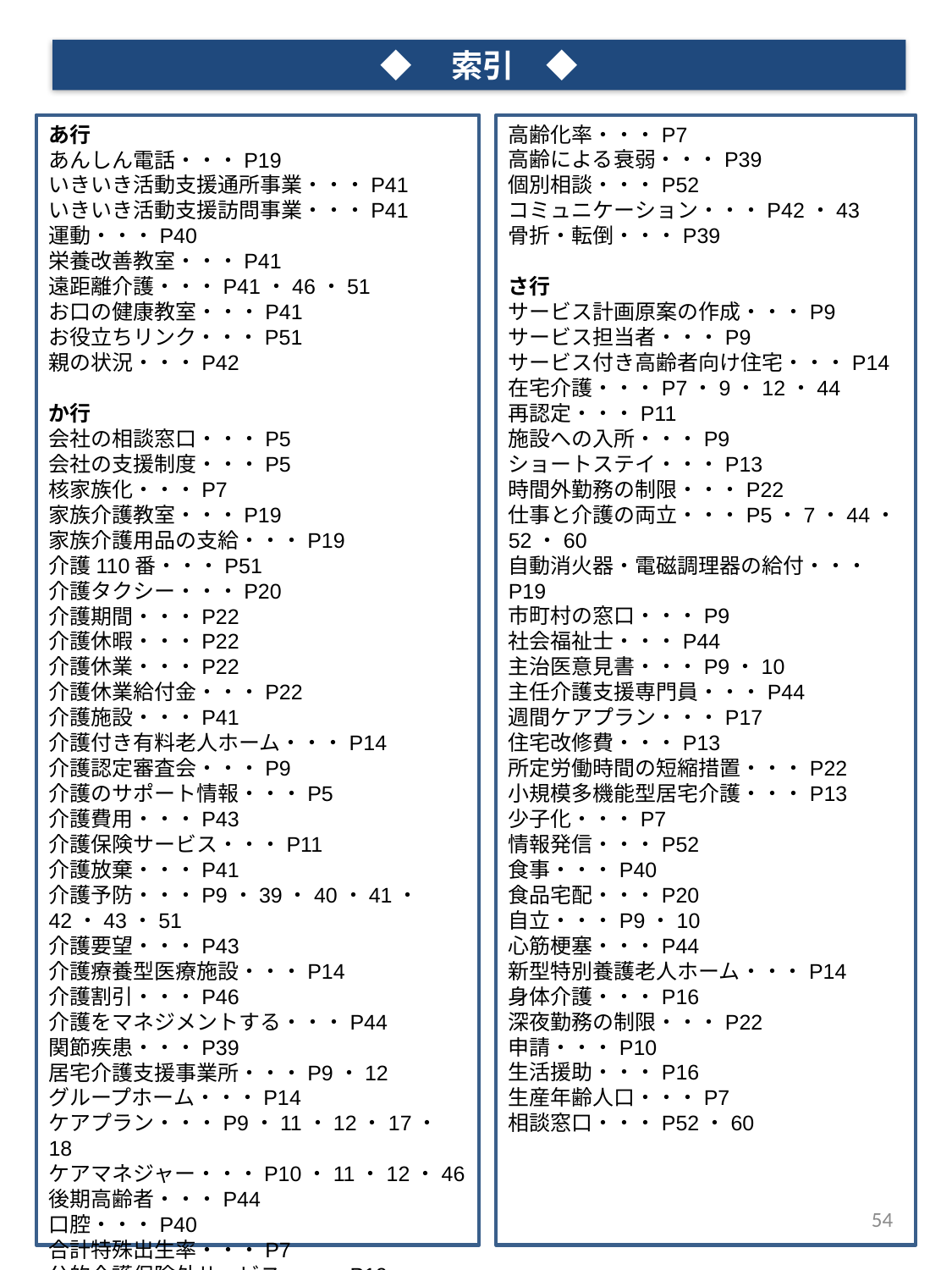

◆　索引　◆
あ行
あんしん電話・・・P19
いきいき活動支援通所事業・・・P41
いきいき活動支援訪問事業・・・P41
運動・・・P40
栄養改善教室・・・P41
遠距離介護・・・P41・46・51
お口の健康教室・・・P41
お役立ちリンク・・・P51
親の状況・・・P42

か行
会社の相談窓口・・・P5
会社の支援制度・・・P5
核家族化・・・P7
家族介護教室・・・P19
家族介護用品の支給・・・P19
介護110番・・・P51
介護タクシー・・・P20
介護期間・・・P22
介護休暇・・・P22
介護休業・・・P22
介護休業給付金・・・P22
介護施設・・・P41
介護付き有料老人ホーム・・・P14
介護認定審査会・・・P9
介護のサポート情報・・・P5
介護費用・・・P43
介護保険サービス・・・P11
介護放棄・・・P41
介護予防・・・P9・39・40・41・42・43・51
介護要望・・・P43
介護療養型医療施設・・・P14
介護割引・・・P46
介護をマネジメントする・・・P44
関節疾患・・・P39
居宅介護支援事業所・・・P9・12
グループホーム・・・P14
ケアプラン・・・P9・11・12・17・18
ケアマネジャー・・・P10・11・12・46
後期高齢者・・・P44
口腔・・・P40
合計特殊出生率・・・P7
公的介護保険外サービス・・・P19

高齢化率・・・P7
高齢による衰弱・・・P39
個別相談・・・P52
コミュニケーション・・・P42・43
骨折・転倒・・・P39

さ行
サービス計画原案の作成・・・P9
サービス担当者・・・P9
サービス付き高齢者向け住宅・・・P14
在宅介護・・・P7・9・12・44
再認定・・・P11
施設への入所・・・P9
ショートステイ・・・P13
時間外勤務の制限・・・P22
仕事と介護の両立・・・P5・7・44・52・60
自動消火器・電磁調理器の給付・・・P19
市町村の窓口・・・P9
社会福祉士・・・P44
主治医意見書・・・P9・10
主任介護支援専門員・・・P44
週間ケアプラン・・・P17
住宅改修費・・・P13
所定労働時間の短縮措置・・・P22
小規模多機能型居宅介護・・・P13
少子化・・・P7
情報発信・・・P52
食事・・・P40
食品宅配・・・P20
自立・・・P9・10
心筋梗塞・・・P44
新型特別養護老人ホーム・・・P14
身体介護・・・P16
深夜勤務の制限・・・P22
申請・・・P10
生活援助・・・P16
生産年齢人口・・・P7
相談窓口・・・P52・60

54